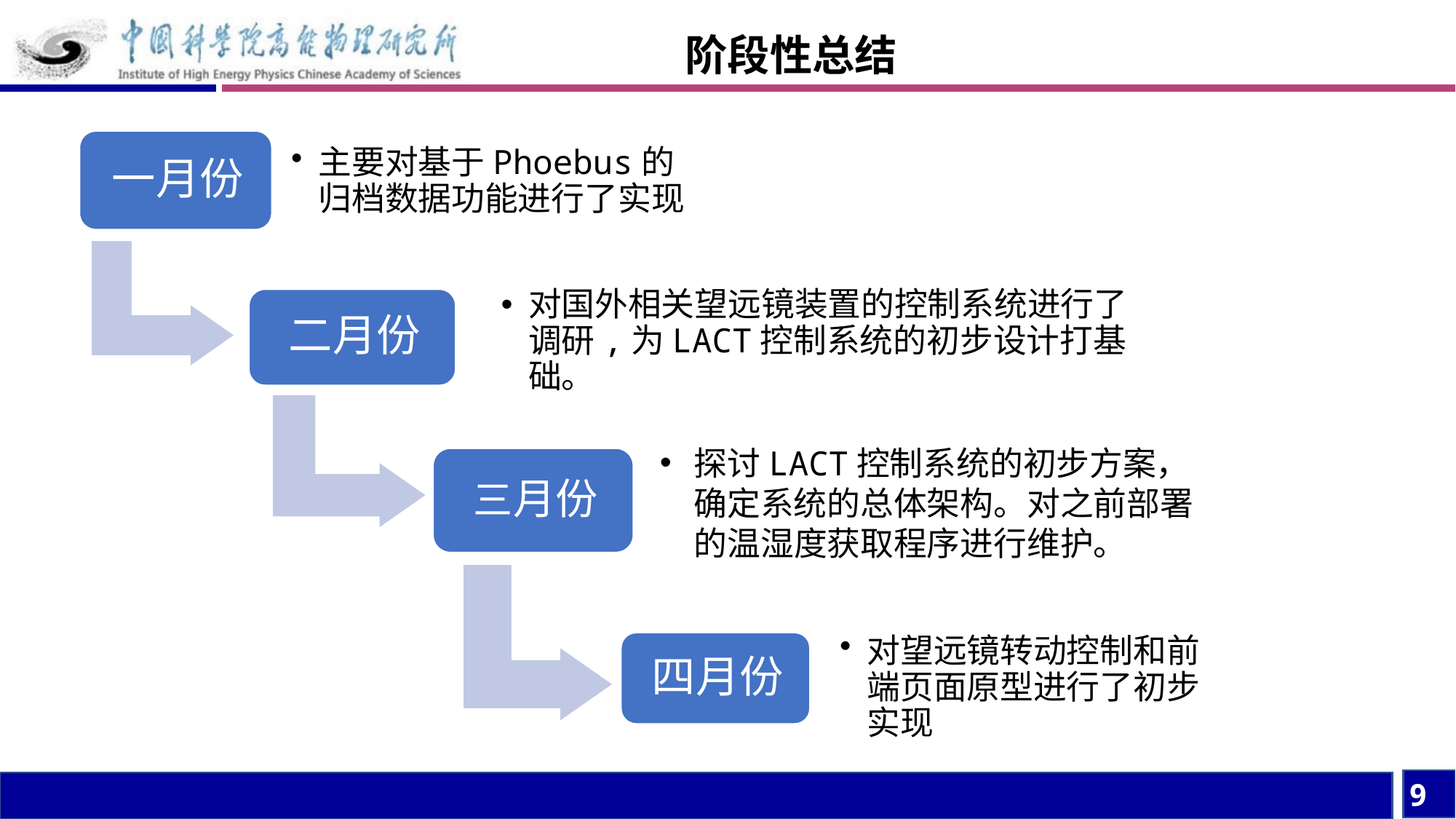

阶段性总结

一月份
主要对基于Phoebus的归档数据功能进行了实现
二月份
对国外相关望远镜装置的控制系统进行了调研,为LACT控制系统的初步设计打基础。
三月份
对望远镜转动控制和前端页面原型进行了初步实现
四月份
探讨LACT控制系统的初步方案，确定系统的总体架构。对之前部署的温湿度获取程序进行维护。

9